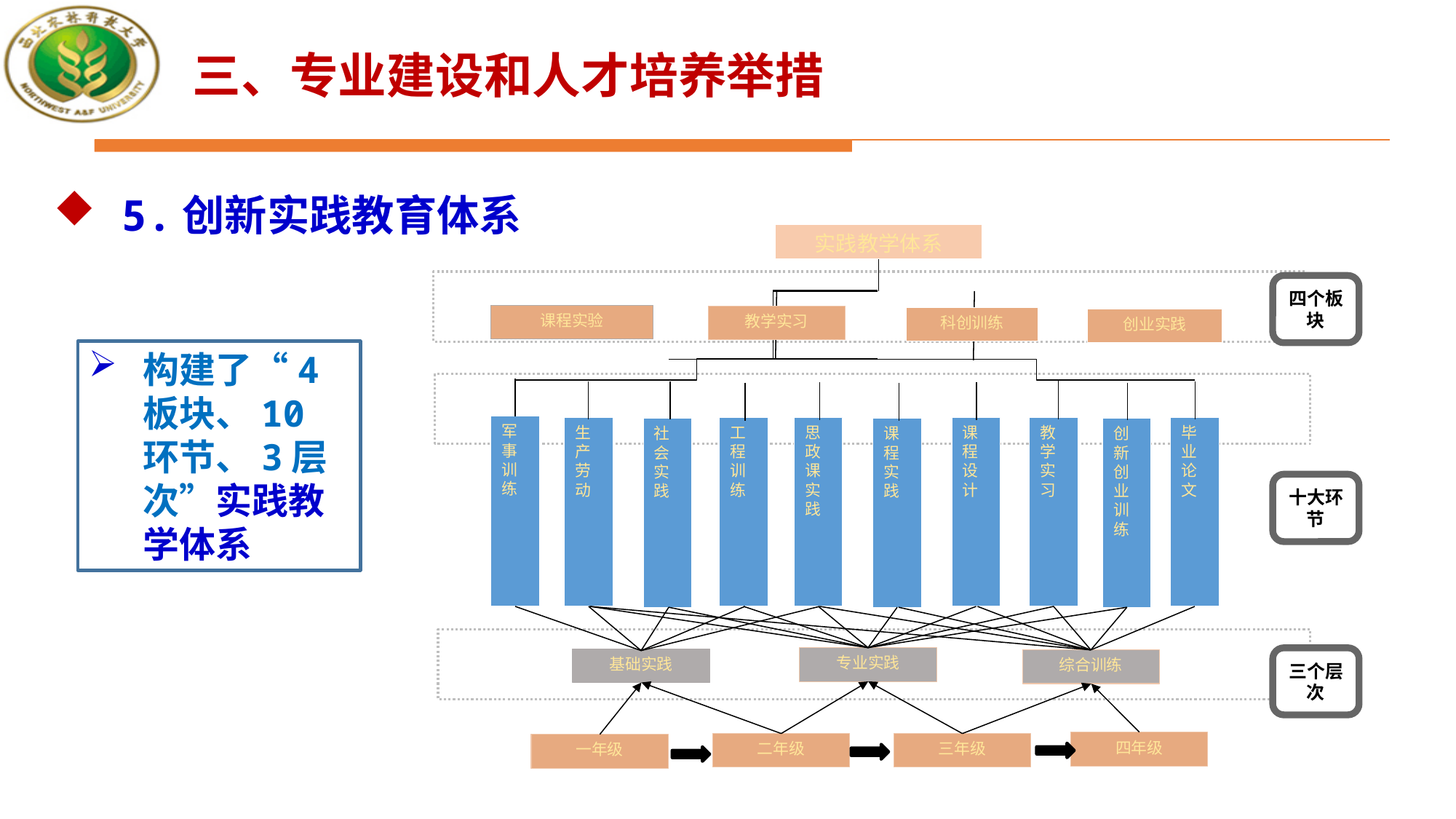

三、专业建设和人才培养举措

 5.创新实践教育体系
实践教学体系
课程实验
教学实习
科创训练
创业实践
四个板块
十大环节
三个层次
军事训练
生产劳动
工程训练
思政课实践
社会实践
课程实践
课程设计
教学实习
毕业论文
创新创业训练
专业实践
基础实践
综合训练
四年级
二年级
三年级
一年级

成效2：
构建了“4板块、10环节、3层次”实践教学体系